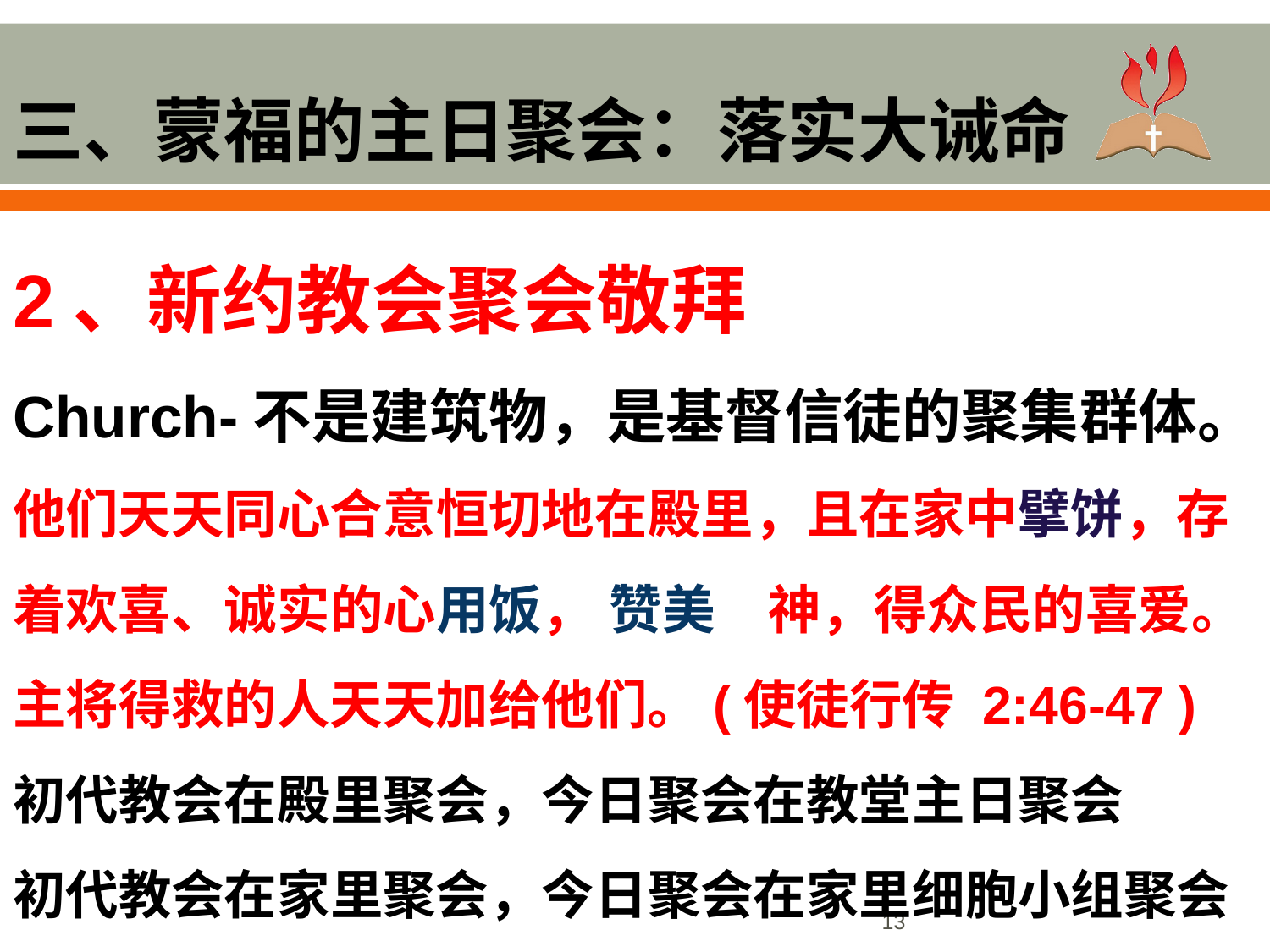

#
三、蒙福的主日聚会：落实大诫命

2、新约教会聚会敬拜
Church-不是建筑物，是基督信徒的聚集群体。
他们天天同心合意恒切地在殿里，且在家中擘饼，存着欢喜、诚实的心用饭， 赞美　神，得众民的喜爱。主将得救的人天天加给他们。(使徒行传 2:46-47 )
初代教会在殿里聚会，今日聚会在教堂主日聚会
初代教会在家里聚会，今日聚会在家里细胞小组聚会
13